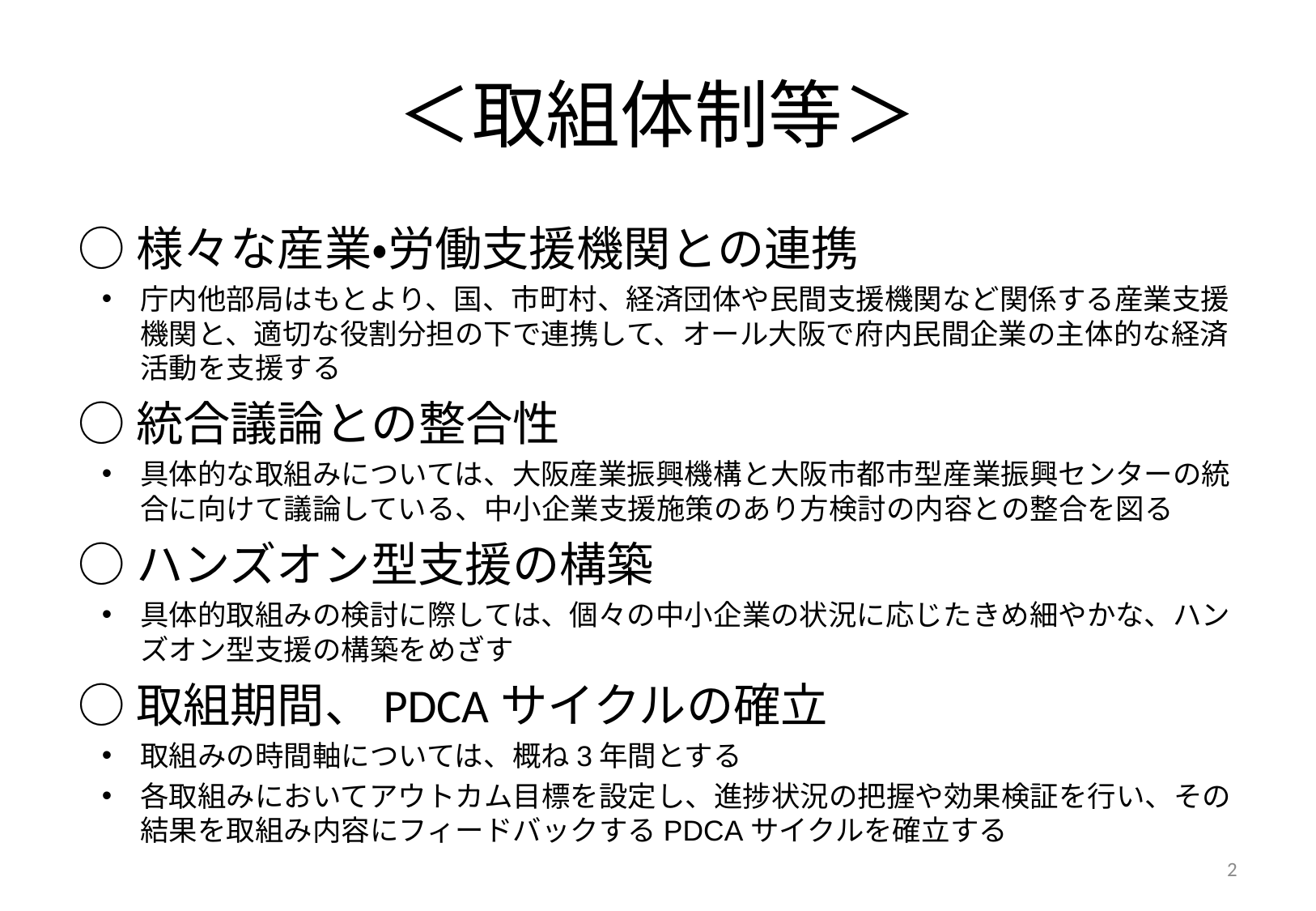

# ＜取組体制等＞
○様々な産業・労働支援機関との連携
庁内他部局はもとより、国、市町村、経済団体や民間支援機関など関係する産業支援機関と、適切な役割分担の下で連携して、オール大阪で府内民間企業の主体的な経済活動を支援する
○統合議論との整合性
具体的な取組みについては、大阪産業振興機構と大阪市都市型産業振興センターの統合に向けて議論している、中小企業支援施策のあり方検討の内容との整合を図る
○ハンズオン型支援の構築
具体的取組みの検討に際しては、個々の中小企業の状況に応じたきめ細やかな、ハンズオン型支援の構築をめざす
○取組期間、PDCAサイクルの確立
取組みの時間軸については、概ね3年間とする
各取組みにおいてアウトカム目標を設定し、進捗状況の把握や効果検証を行い、その結果を取組み内容にフィードバックするPDCAサイクルを確立する
2